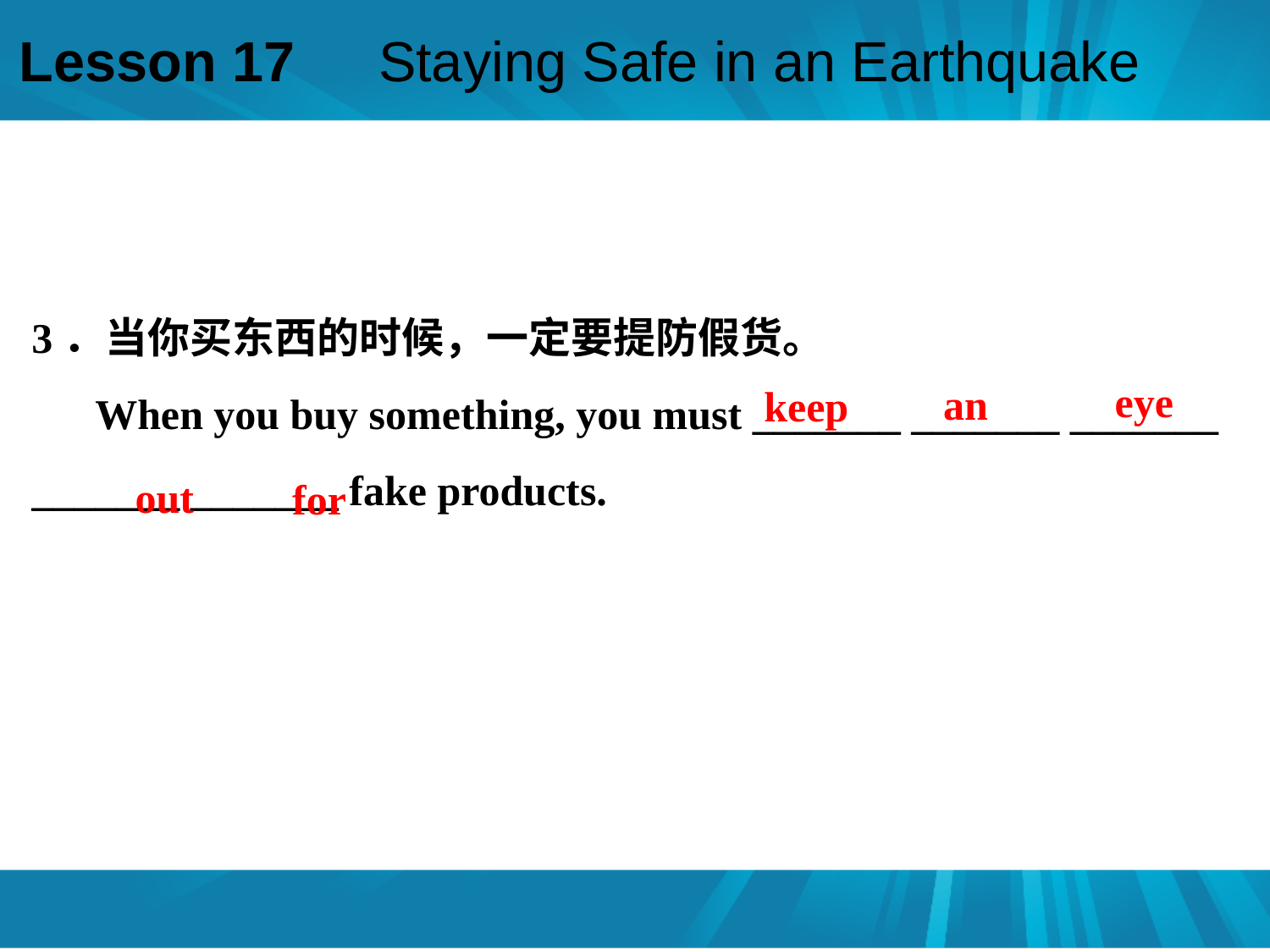

Lesson 17　Staying Safe in an Earthquake
3．当你买东西的时候，一定要提防假货。
      When you buy something, you must _______ _______ _______ _______ _______ fake products.
eye
an
keep
out
for